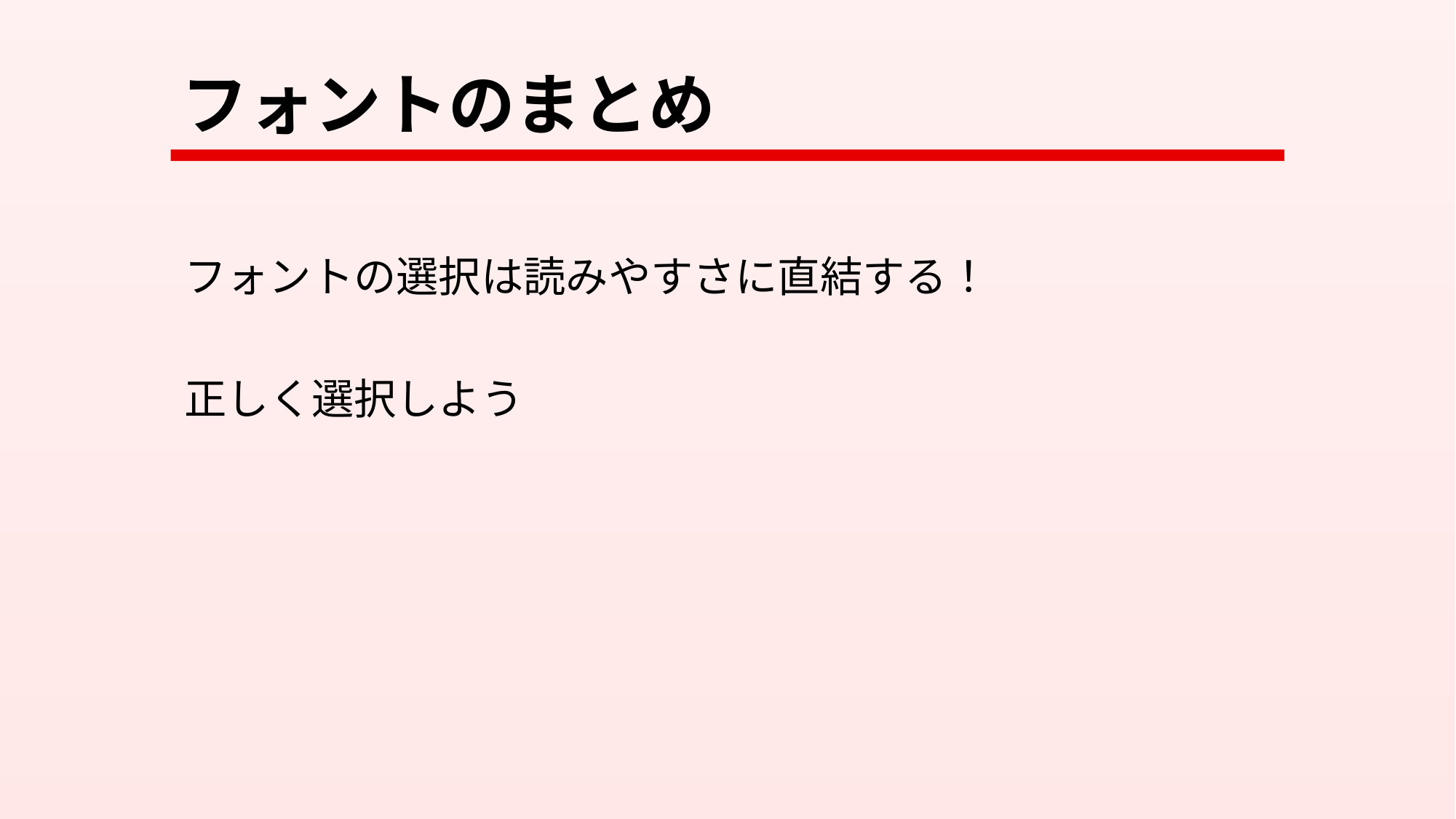

# フォントのまとめ
フォントの選択は読みやすさに直結する！

正しく選択しよう